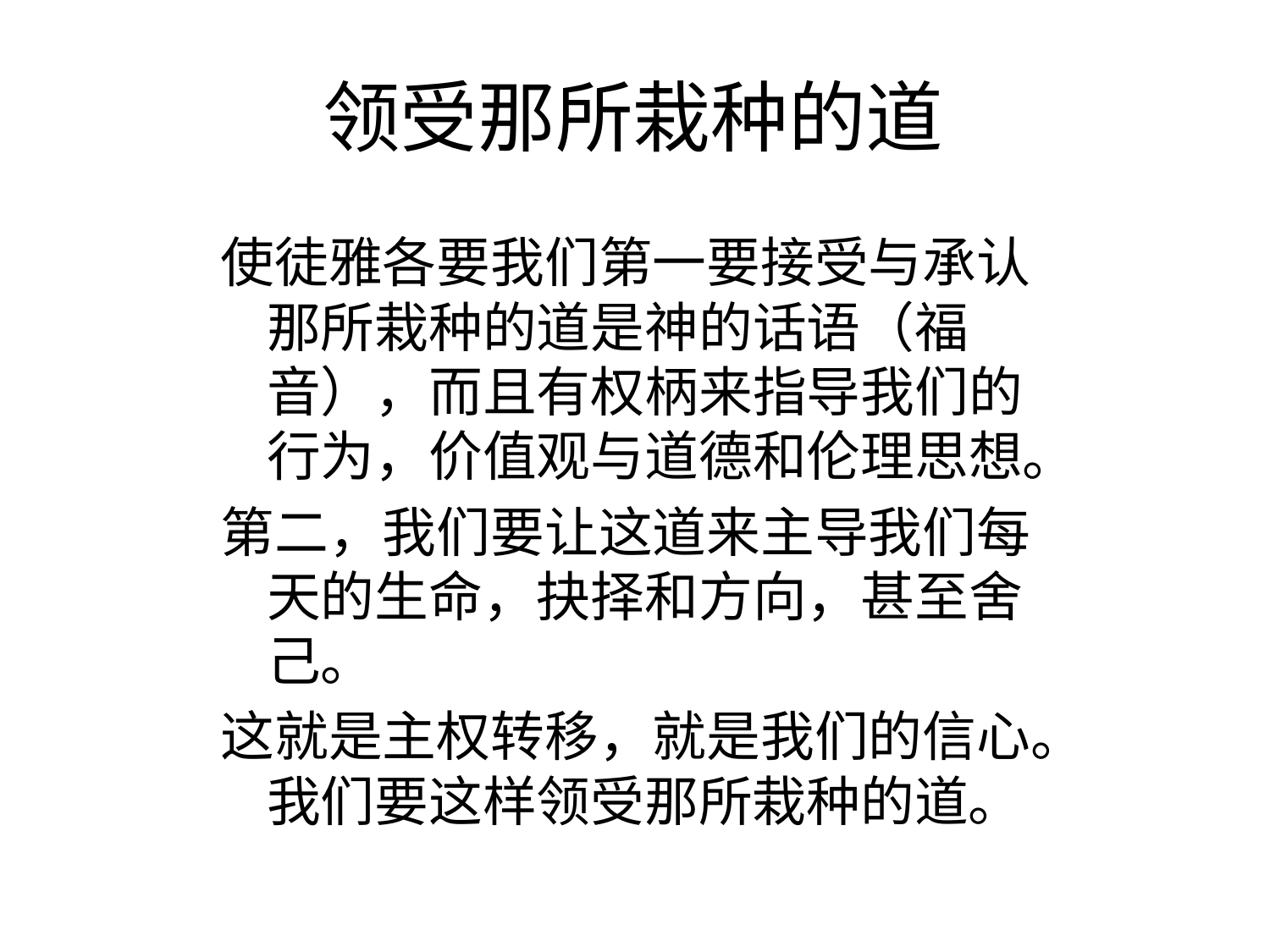

# 领受那所栽种的道
使徒雅各要我们第一要接受与承认那所栽种的道是神的话语（福音），而且有权柄来指导我们的行为，价值观与道德和伦理思想。
第二，我们要让这道来主导我们每天的生命，抉择和方向，甚至舍己。
这就是主权转移，就是我们的信心。我们要这样领受那所栽种的道。